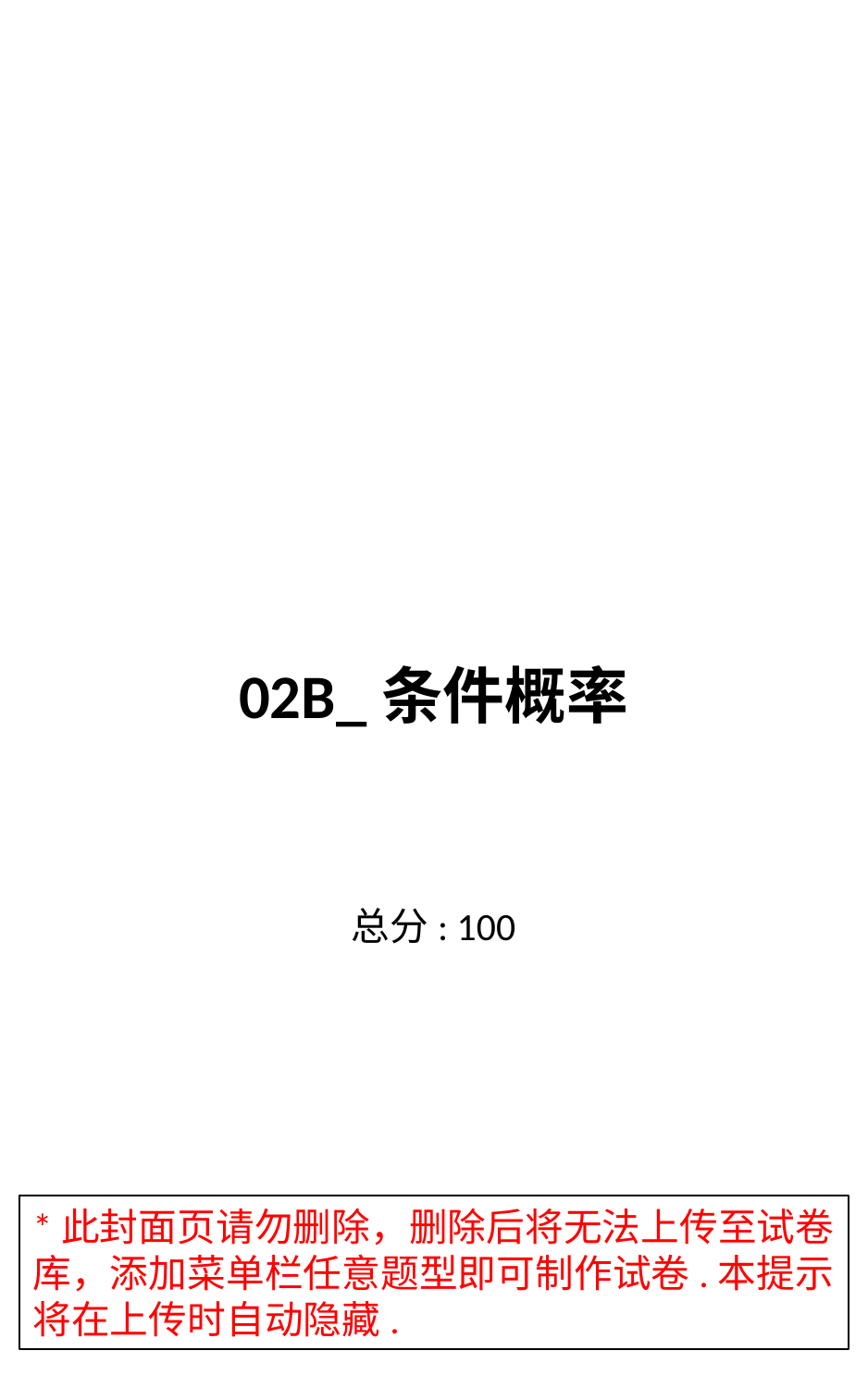

# 02B_条件概率
总分: 100
*此封面页请勿删除，删除后将无法上传至试卷库，添加菜单栏任意题型即可制作试卷.本提示将在上传时自动隐藏.